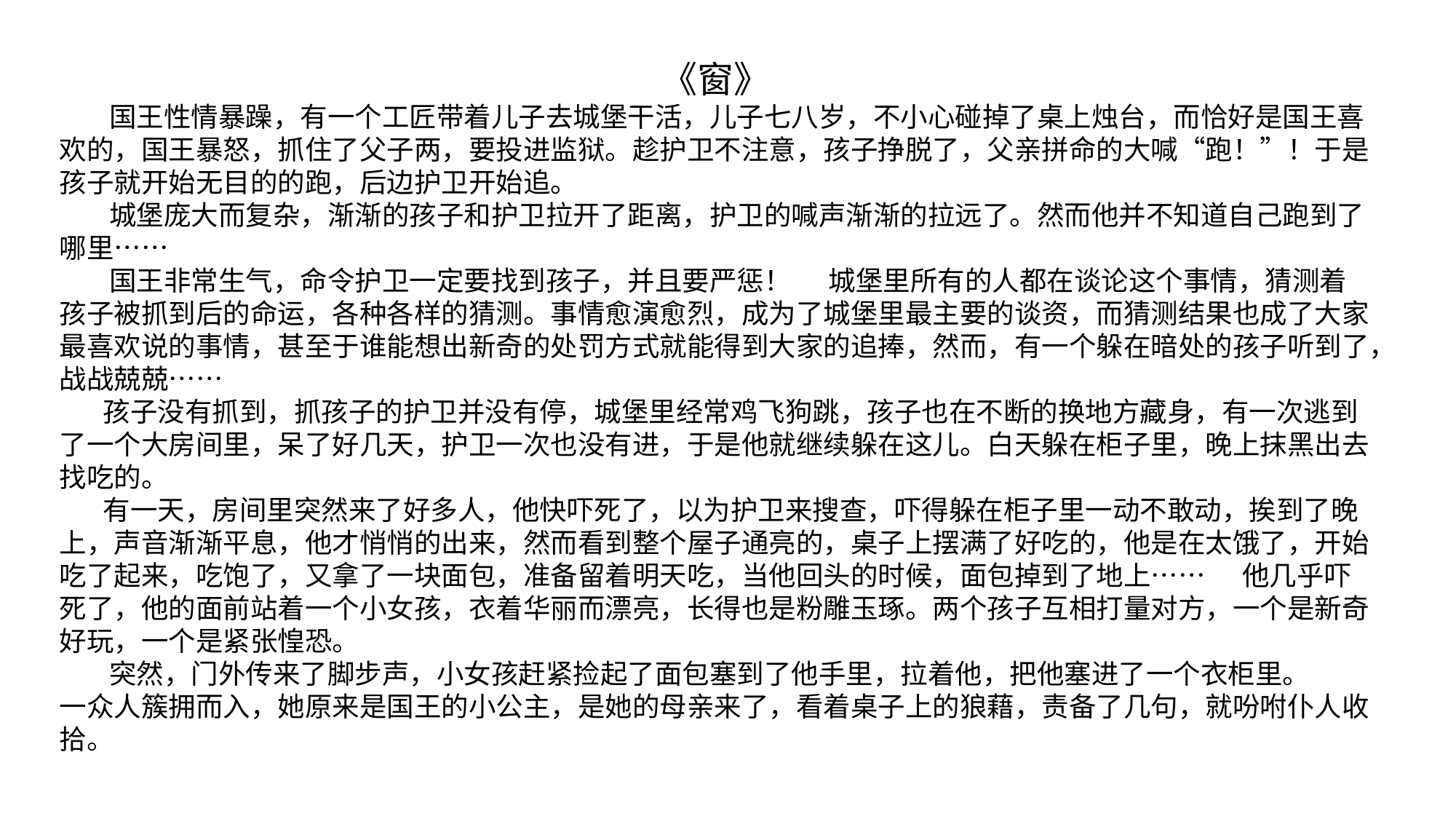

《窗》
       国王性情暴躁，有一个工匠带着儿子去城堡干活，儿子七八岁，不小心碰掉了桌上烛台，而恰好是国王喜欢的，国王暴怒，抓住了父子两，要投进监狱。趁护卫不注意，孩子挣脱了，父亲拼命的大喊“跑！”！于是孩子就开始无目的的跑，后边护卫开始追。
       城堡庞大而复杂，渐渐的孩子和护卫拉开了距离，护卫的喊声渐渐的拉远了。然而他并不知道自己跑到了哪里……
       国王非常生气，命令护卫一定要找到孩子，并且要严惩！      城堡里所有的人都在谈论这个事情，猜测着孩子被抓到后的命运，各种各样的猜测。事情愈演愈烈，成为了城堡里最主要的谈资，而猜测结果也成了大家最喜欢说的事情，甚至于谁能想出新奇的处罚方式就能得到大家的追捧，然而，有一个躲在暗处的孩子听到了，战战兢兢……
      孩子没有抓到，抓孩子的护卫并没有停，城堡里经常鸡飞狗跳，孩子也在不断的换地方藏身，有一次逃到了一个大房间里，呆了好几天，护卫一次也没有进，于是他就继续躲在这儿。白天躲在柜子里，晚上抹黑出去找吃的。
      有一天，房间里突然来了好多人，他快吓死了，以为护卫来搜查，吓得躲在柜子里一动不敢动，挨到了晚上，声音渐渐平息，他才悄悄的出来，然而看到整个屋子通亮的，桌子上摆满了好吃的，他是在太饿了，开始吃了起来，吃饱了，又拿了一块面包，准备留着明天吃，当他回头的时候，面包掉到了地上……      他几乎吓死了，他的面前站着一个小女孩，衣着华丽而漂亮，长得也是粉雕玉琢。两个孩子互相打量对方，一个是新奇好玩，一个是紧张惶恐。
       突然，门外传来了脚步声，小女孩赶紧捡起了面包塞到了他手里，拉着他，把他塞进了一个衣柜里。       一众人簇拥而入，她原来是国王的小公主，是她的母亲来了，看着桌子上的狼藉，责备了几句，就吩咐仆人收拾。